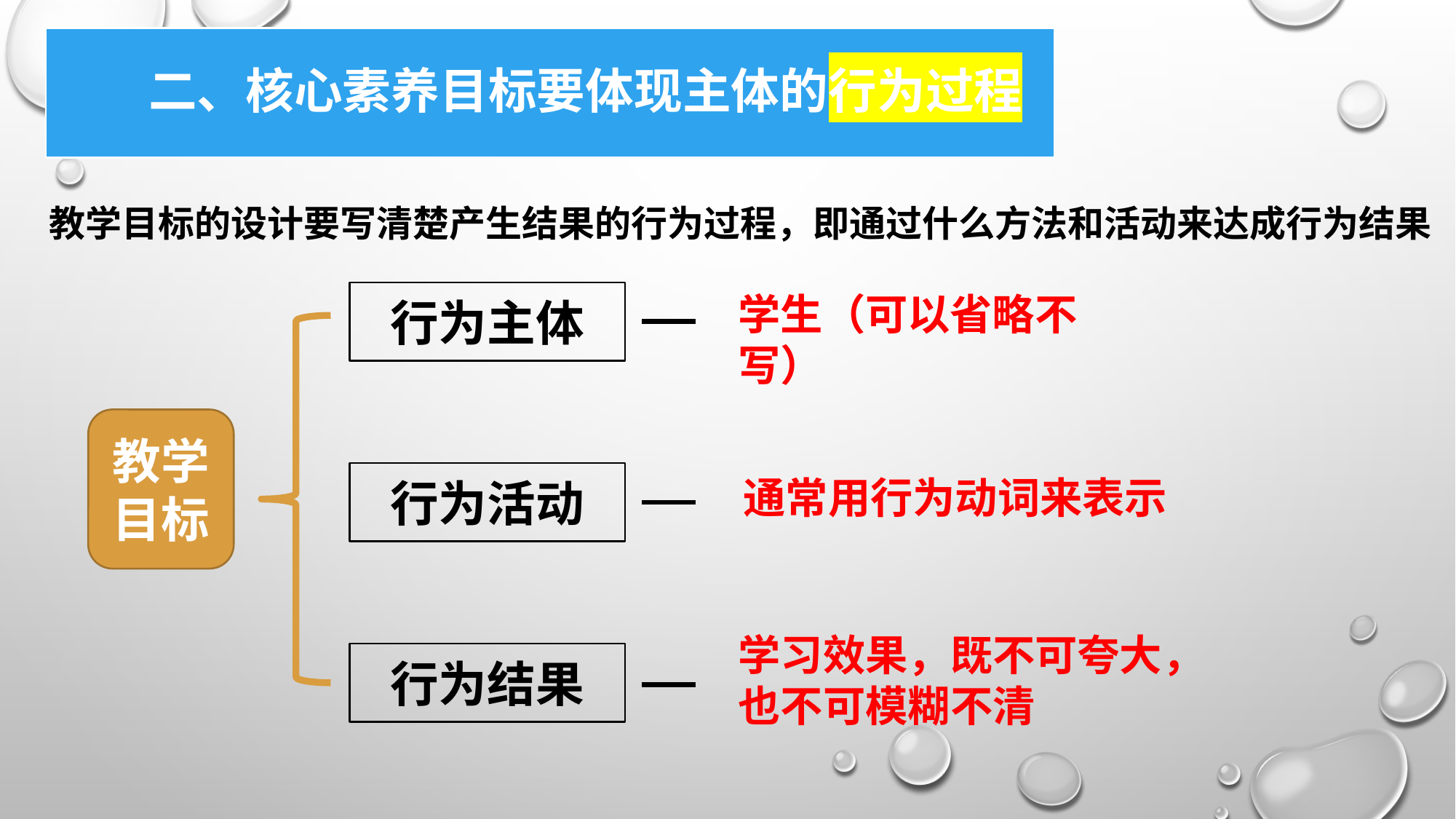

二、核心素养目标要体现主体的行为过程
教学目标的设计要写清楚产生结果的行为过程，即通过什么方法和活动来达成行为结果
行为主体
学生（可以省略不写）

教学目标
行为活动
通常用行为动词来表示
学习效果，既不可夸大，也不可模糊不清
行为结果